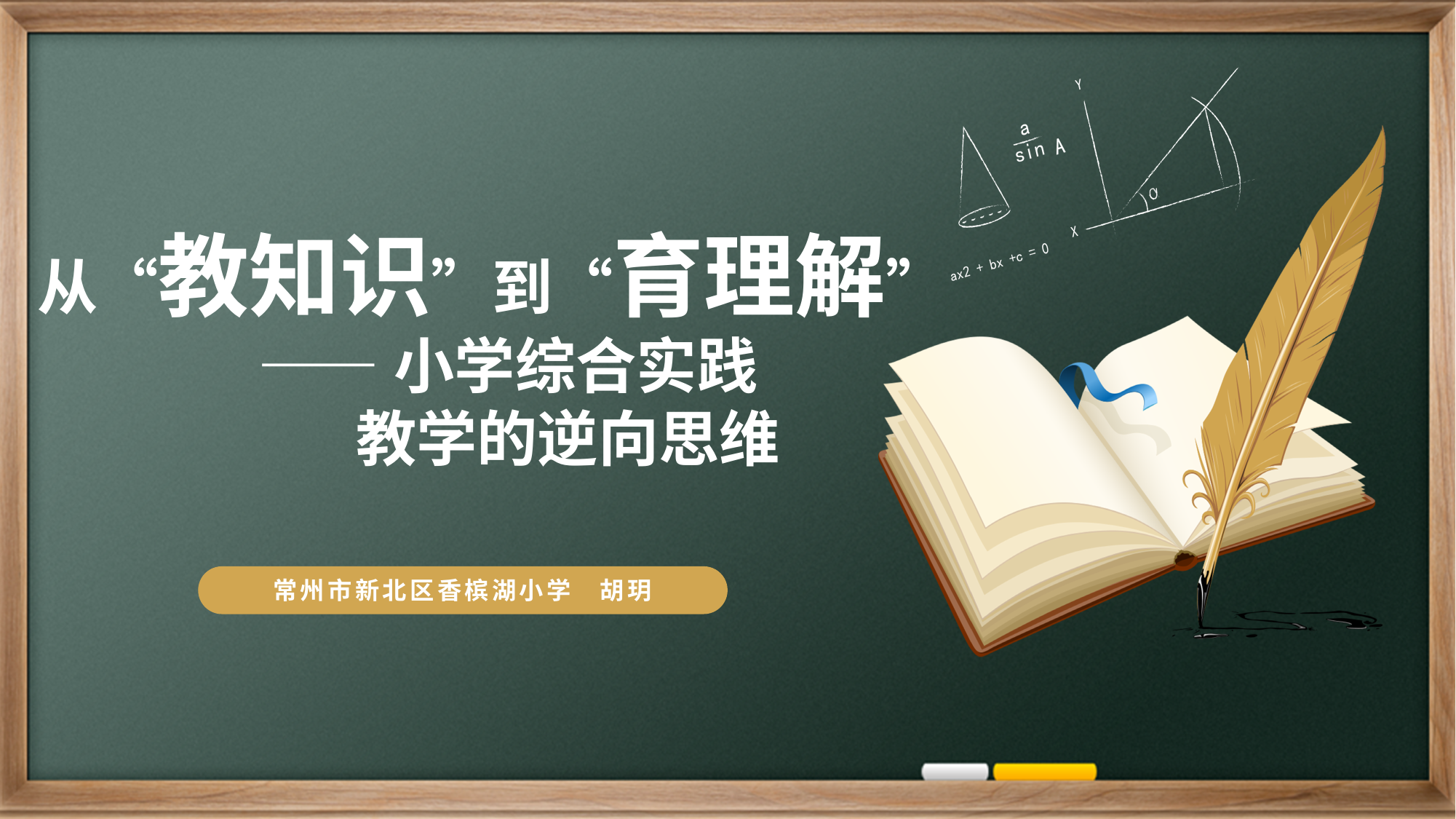

从“教知识”到“育理解”
                ——小学综合实践
                      教学的逆向思维
常州市新北区香槟湖小学   胡玥